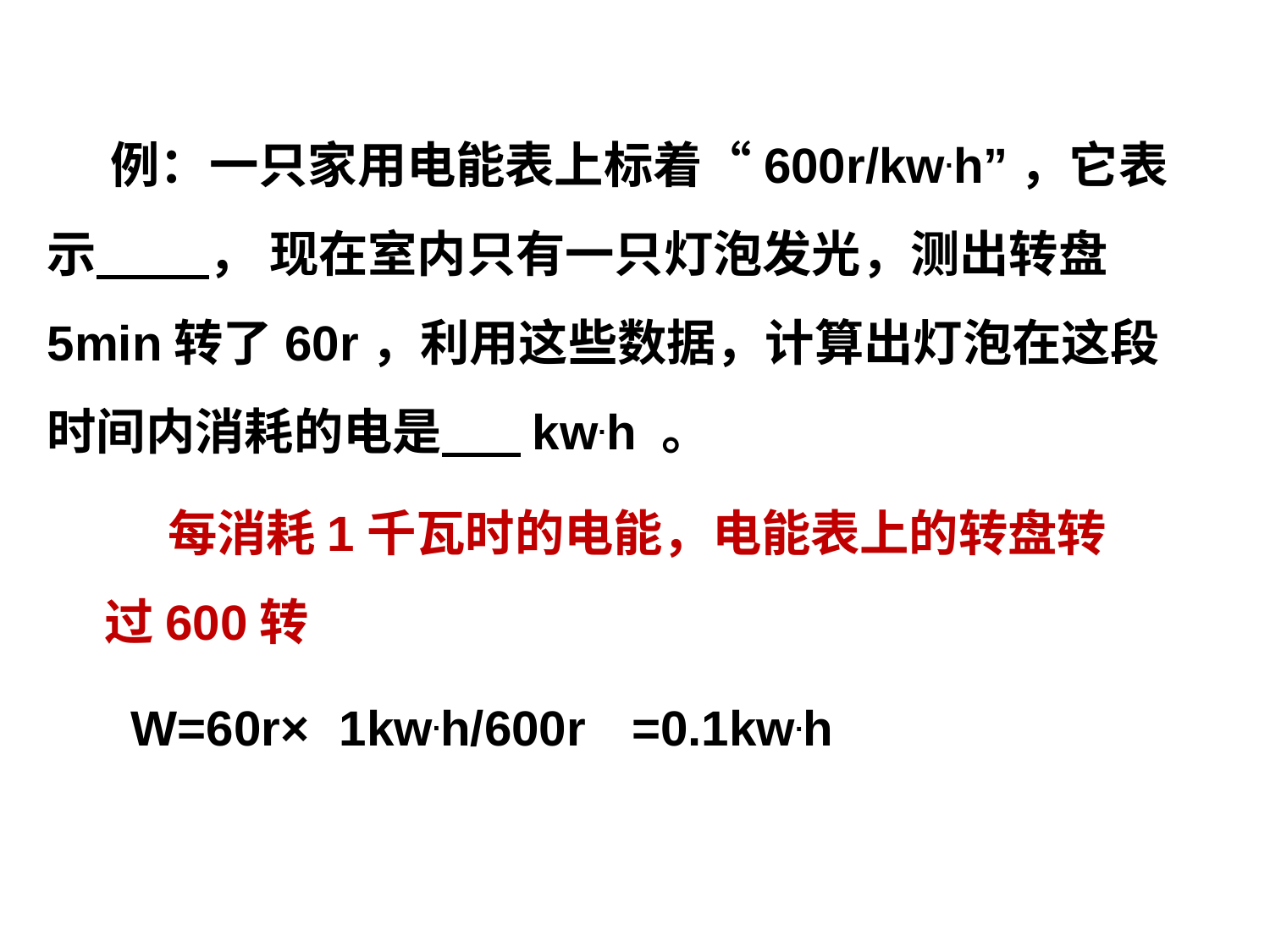

例：一只家用电能表上标着“600r/kw.h”，它表示          ， 现在室内只有一只灯泡发光，测出转盘5min转了60r，利用这些数据，计算出灯泡在这段时间内消耗的电是       kw.h 。
每消耗1千瓦时的电能，电能表上的转盘转过600转
1kw.h/600r
W=60r×
=0.1kw.h